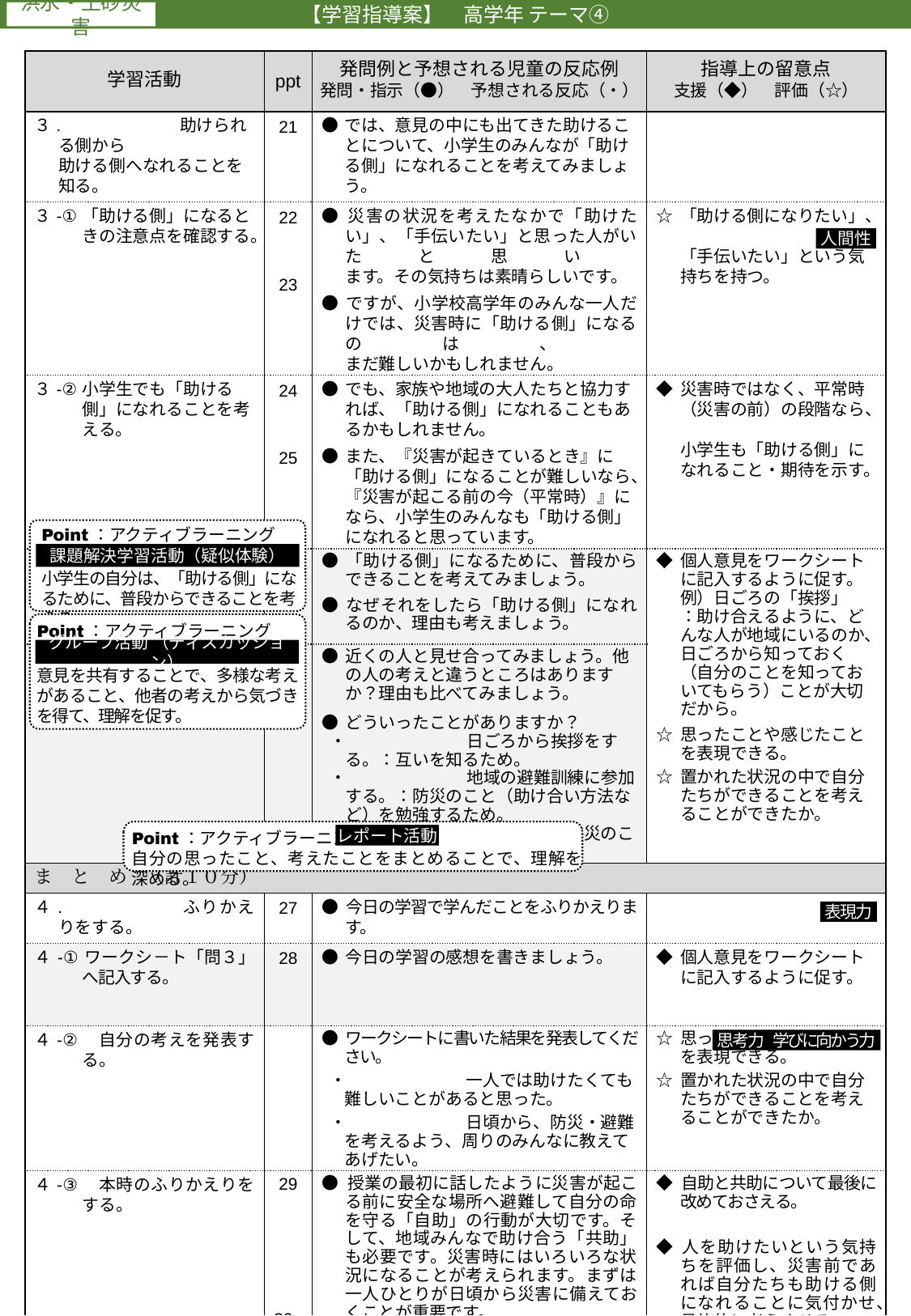

【学習指導案】　高学年 テーマ④
| 学習活動 | ppt | 発問例と予想される児童の反応例 発問・指示（●）　予想される反応（・） | 指導上の留意点 支援（◆）　評価（☆） |
| --- | --- | --- | --- |
| ３. 助けられる側から 助ける側へなれることを知る。 | 21 | ● では、意見の中にも出てきた助けることについて、小学生のみんなが「助ける側」になれることを考えてみましょう。 |  |
| ３-① 「助ける側」になるときの注意点を確認する。 | 22 23 | ● 災害の状況を考えたなかで「助けたい」、「手伝いたい」と思った人がいたと思い ます。その気持ちは素晴らしいです。 ● ですが、小学校高学年のみんな一人だけでは、災害時に「助ける側」になるのは、 まだ難しいかもしれません。 | ☆ 「助ける側になりたい」、 「手伝いたい」という気持ちを持つ。 |
| ３-② 小学生でも「助ける側」になれることを考える。 | 24 25 | ● でも、家族や地域の大人たちと協力すれば、「助ける側」になれることもあるかもしれません。 ● また、『災害が起きているとき』に「助ける側」になることが難しいなら、『災害が起こる前の今（平常時）』になら、小学生のみんなも「助ける側」になれると思っています。 | ◆ 災害時ではなく、平常時（災害の前）の段階なら、 小学生も「助ける側」に なれること・期待を示す。 |
| ３-③ ワークシ－ト「問２」へ記入する。 | 26 | ● 「助ける側」になるために、普段からできることを考えてみましょう。 ● なぜそれをしたら「助ける側」になれるのか、理由も考えましょう。 | ◆ 個人意見をワークシートに記入するように促す。 例）日ごろの「挨拶」 ：助け合えるように、どんな人が地域にいるのか、日ごろから知っておく（自分のことを知っておいてもらう）ことが大切だから。 ☆ 思ったことや感じたことを表現できる。 ☆ 置かれた状況の中で自分たちができることを考えることができたか。 |
|  |  | ● 近くの人と見せ合ってみましょう。他の人の考えと違うところはありますか？理由も比べてみましょう。 ● どういったことがありますか？ ・ 日ごろから挨拶をする。：互いを知るため。 ・ 地域の避難訓練に参加する。：防災のこと（助け合い方法など）を勉強するため。 ・ 周りの人に、防災のことを教えてあげる。 |  |
| ま　と　め　（計１０分） |  |  |  |
| ４. ふりかえりをする。 | 27 | ● 今日の学習で学んだことをふりかえります。 |  |
| ４-① ワークシ－ト「問３」へ記入する。 | 28 | ● 今日の学習の感想を書きましょう。 | ◆ 個人意見をワークシートに記入するように促す。 |
| ４-②　自分の考えを発表する。 |  | ● ワークシートに書いた結果を発表してください。 ・ 一人では助けたくても難しいことがあると思った。 ・ 日頃から、防災・避難を考えるよう、周りのみんなに教えてあげたい。 | ☆ 思ったことや感じたことを表現できる。 ☆ 置かれた状況の中で自分たちができることを考えることができたか。 |
| ４-③　本時のふりかえりをする。 | 29 30~ 31 | ● 授業の最初に話したように災害が起こる前に安全な場所へ避難して自分の命を守る「自助」の行動が大切です。そして、地域みんなで助け合う「共助」も必要です。災害時にはいろいろな状況になることが考えられます。まずは一人ひとりが日頃から災害に備えておくことが重要です。 ● また、災害時に急に小学生のみんなだけで助けることは難しいかもしれません。ただ、まわりの大人と協力すればできることがあると思います。そして、災害が起こる前なら小学生のみんなにもできることがあるかもしれません。普段から自分に何ができるか考え、チャレンジしてみましょう。 | ◆ 自助と共助について最後に改めておさえる。 ◆ 人を助けたいという気持ちを評価し、災害前であれば自分たちも助ける側になれることに気付かせ、具体的に考えさせる。 |
| 授業終了 |  |  |  |
人間性

Point：アクティブラーニング

小学生の自分は、「助ける側」になるために、普段からできることを考える。
課題解決学習活動（疑似体験）

Point：アクティブラーニング

意見を共有することで、多様な考えがあること、他者の考えから気づきを得て、理解を促す。
グループ活動 （ディスカッション）

Point：アクティブラーニング
自分の思ったこと、考えたことをまとめることで、理解を深める。
レポート活動
表現力
思考力
学びに向かう力